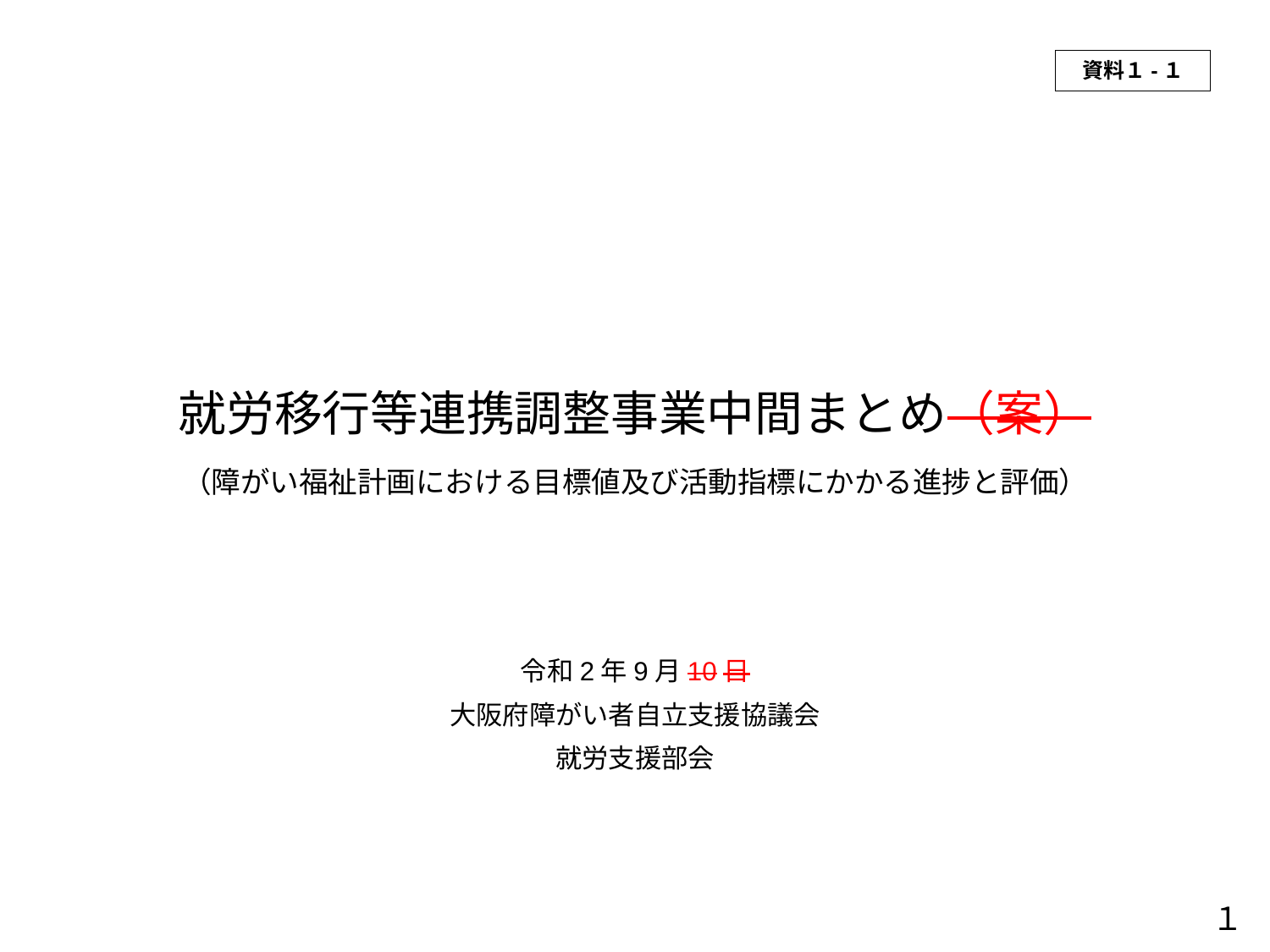

資料１-１
# 就労移行等連携調整事業中間まとめ（案）
（障がい福祉計画における目標値及び活動指標にかかる進捗と評価）
令和2年9月10日
大阪府障がい者自立支援協議会
就労支援部会
１